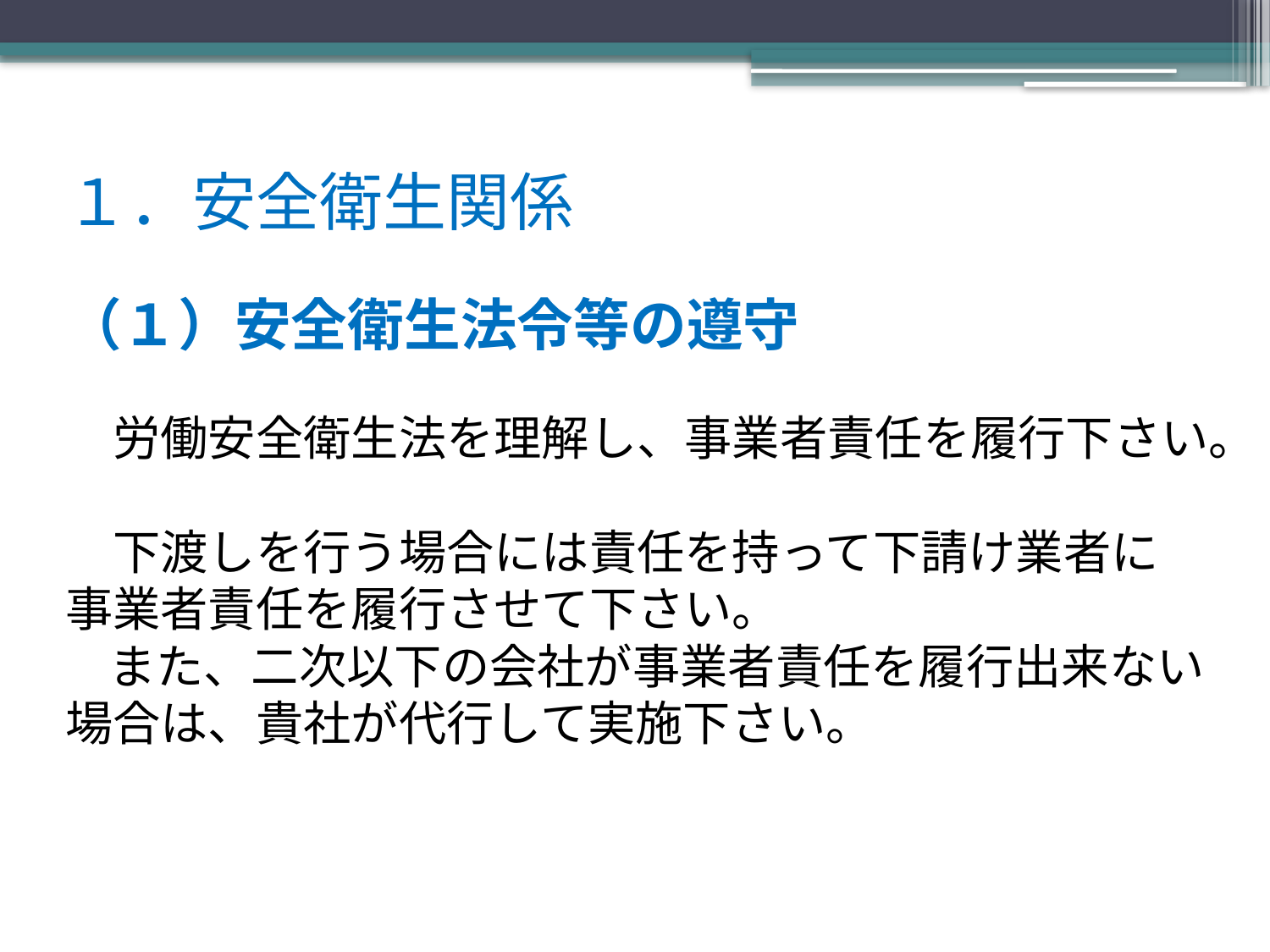

１．安全衛生関係

（１）安全衛生法令等の遵守

　労働安全衛生法を理解し、事業者責任を履行下さい。

　下渡しを行う場合には責任を持って下請け業者に
事業者責任を履行させて下さい。
   また、二次以下の会社が事業者責任を履行出来ない場合は、貴社が代行して実施下さい。